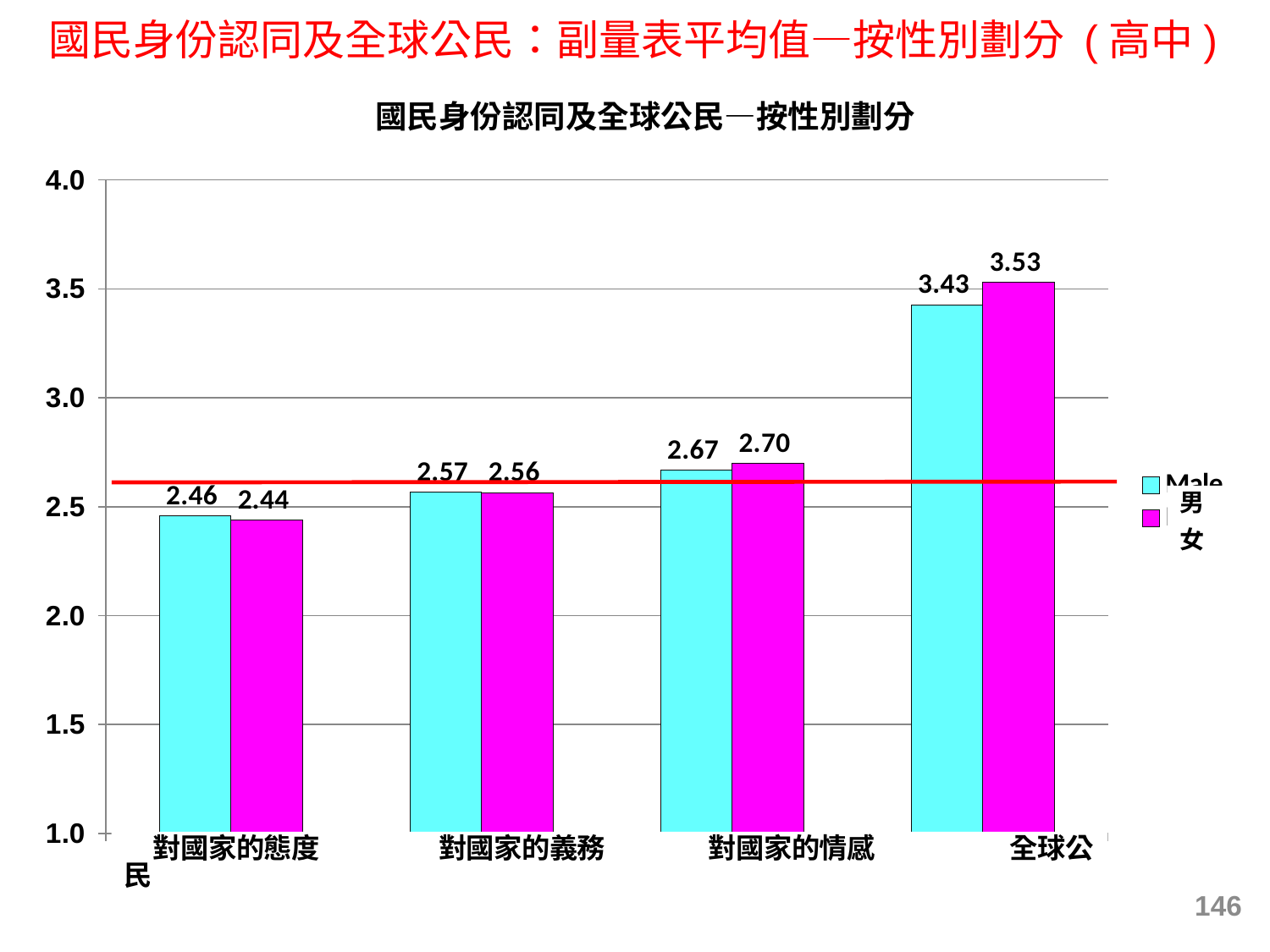

國民身份認同及全球公民：副量表平均值—按性別劃分 (高中)

### Chart: 國民身份認同及全球公民—按性別劃分

| Category | Male | Female |
|---|---|---|
| Attitudes toward the Nation | 2.4573879246887107 | 2.437133735252169 |
| Duty to the Nation | 2.565536881419228 | 2.563948950825587 |
| Emotional Attachment to the Nation | 2.6665903893429252 | 2.697753782963822 |
| Global Citizenship | 3.426890336607563 | 3.5281627922057 |
146